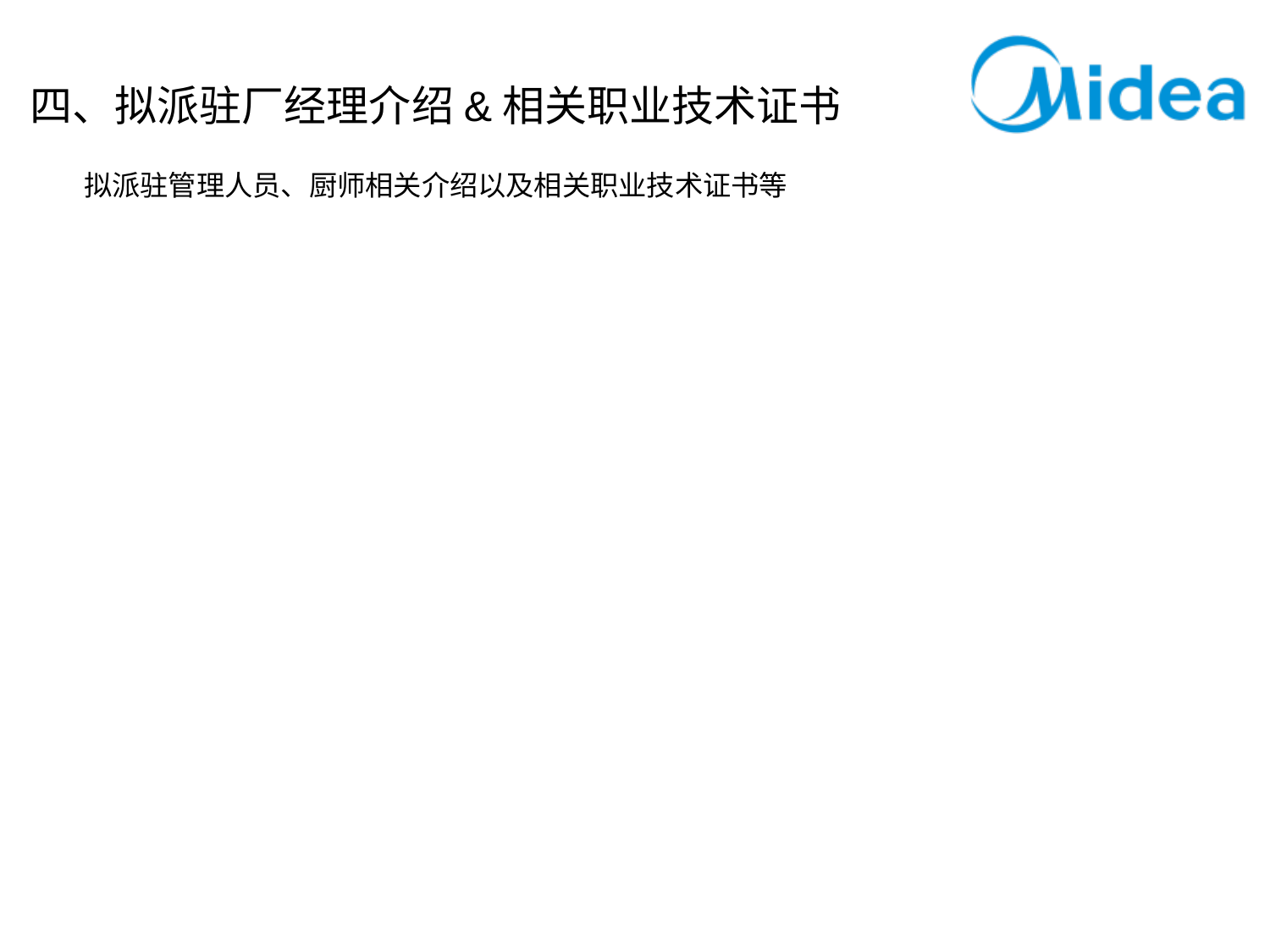

四、拟派驻厂经理介绍&相关职业技术证书
拟派驻管理人员、厨师相关介绍以及相关职业技术证书等